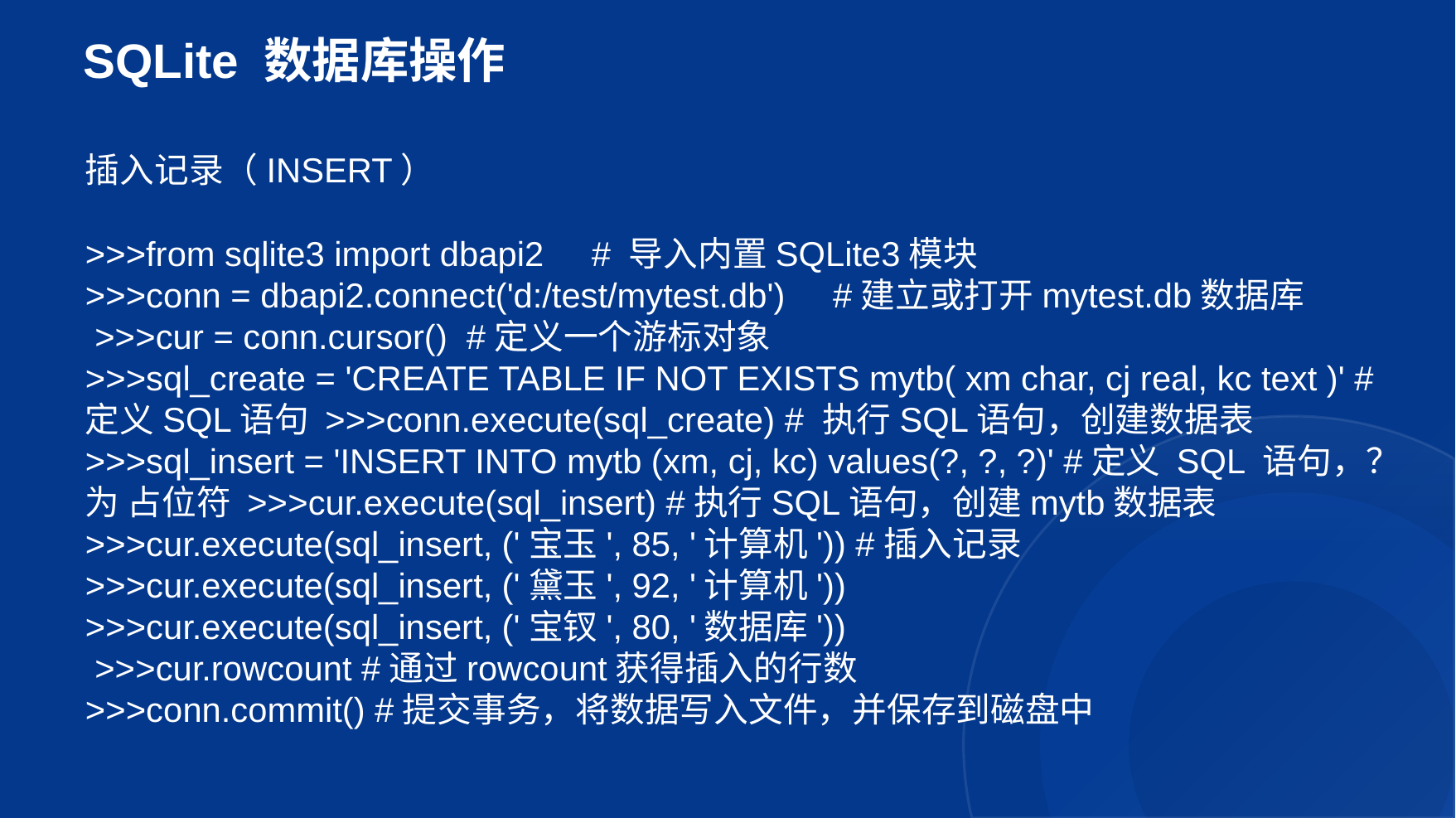

# SQLite 数据库操作
插入记录（INSERT）
>>>from sqlite3 import dbapi2     # 导入内置SQLite3模块
>>>conn = dbapi2.connect('d:/test/mytest.db')     #建立或打开mytest.db数据库
 >>>cur = conn.cursor()  #定义一个游标对象
>>>sql_create = 'CREATE TABLE IF NOT EXISTS mytb( xm char, cj real, kc text )' # 定义SQL语句 >>>conn.execute(sql_create) # 执行SQL语句，创建数据表
>>>sql_insert = 'INSERT INTO mytb (xm, cj, kc) values(?, ?, ?)' #定义 SQL 语句，？为 占位符 >>>cur.execute(sql_insert) #执行SQL语句，创建mytb数据表
>>>cur.execute(sql_insert, ('宝玉', 85, '计算机')) #插入记录
>>>cur.execute(sql_insert, ('黛玉', 92, '计算机'))
>>>cur.execute(sql_insert, ('宝钗', 80, '数据库'))
 >>>cur.rowcount #通过rowcount获得插入的行数
>>>conn.commit() #提交事务，将数据写入文件，并保存到磁盘中